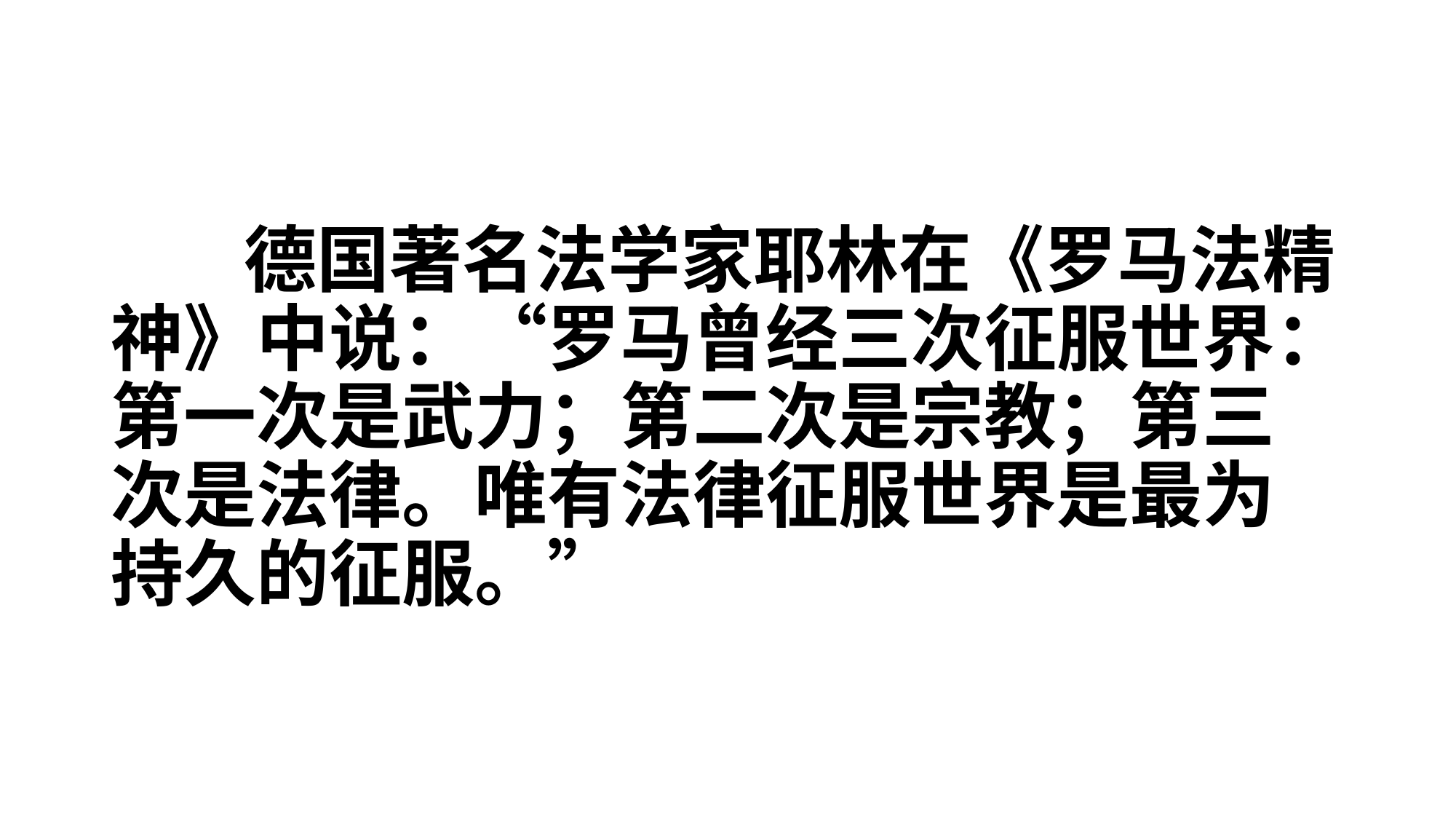

#
       德国著名法学家耶林在《罗马法精神》中说：“罗马曾经三次征服世界：第一次是武力；第二次是宗教；第三次是法律。唯有法律征服世界是最为持久的征服。”